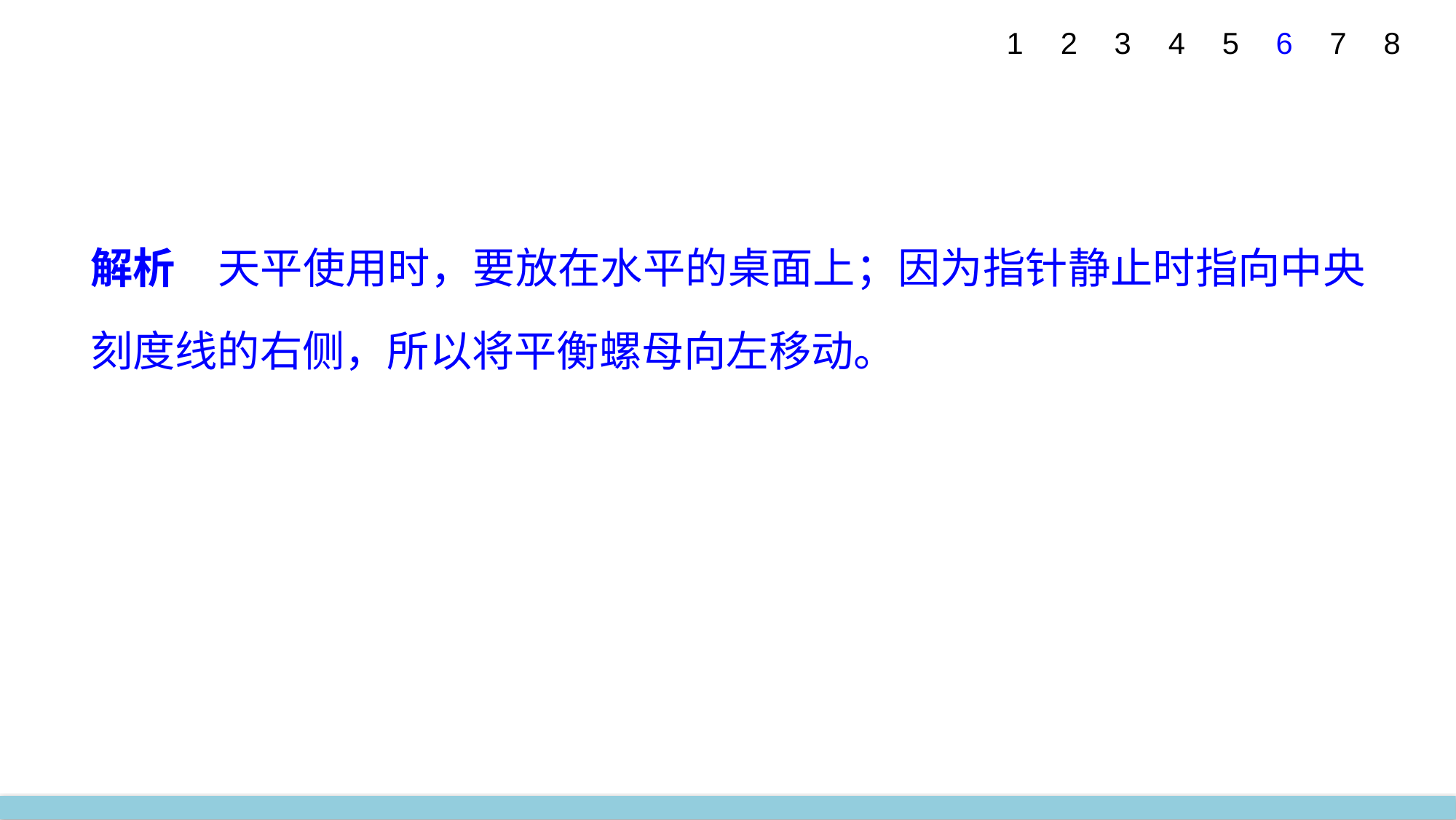

1
2
3
4
5
6
7
8
解析　天平使用时，要放在水平的桌面上；因为指针静止时指向中央刻度线的右侧，所以将平衡螺母向左移动。